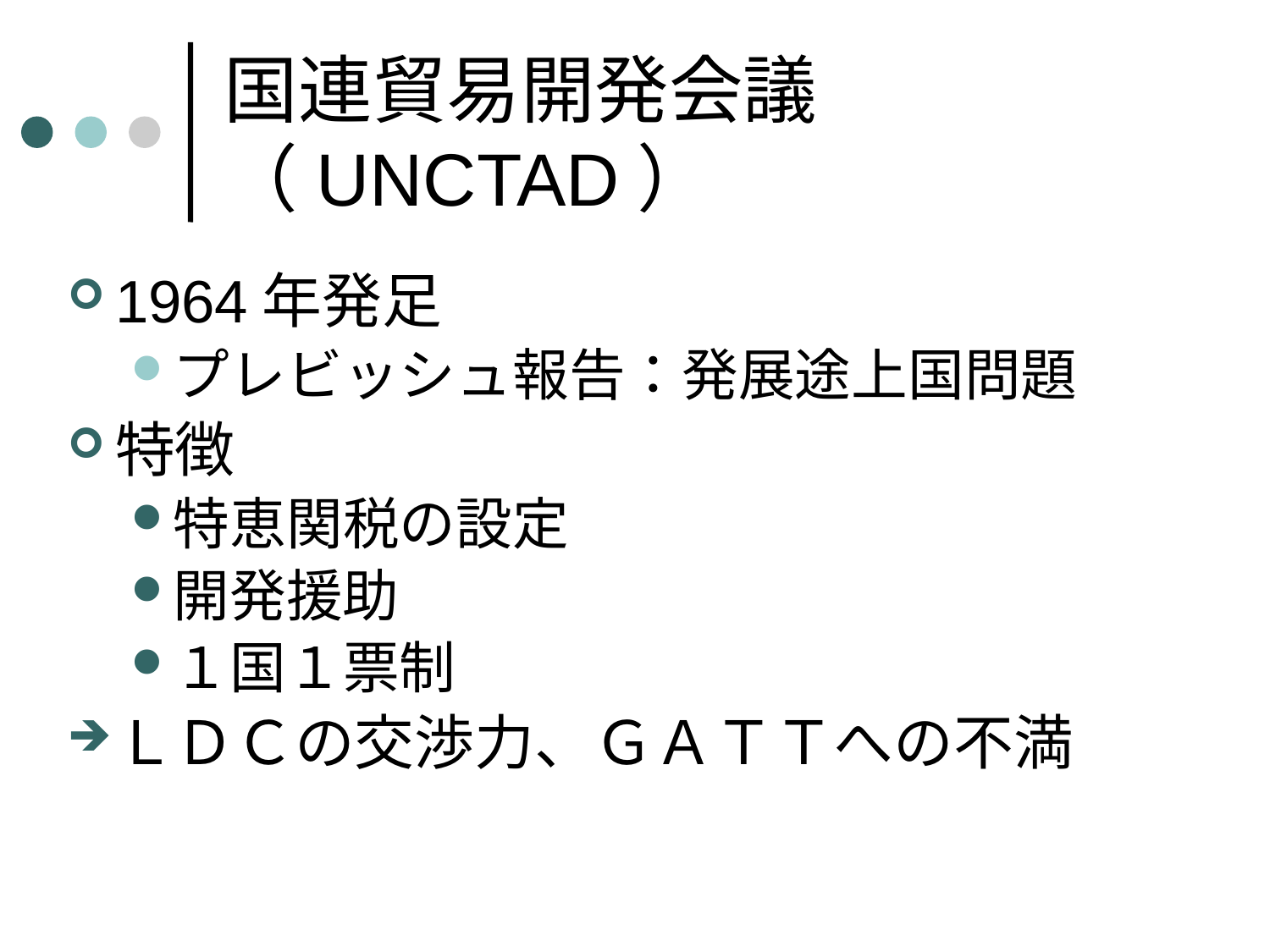

# 国連貿易開発会議 （UNCTAD）
1964年発足
プレビッシュ報告：発展途上国問題
特徴
特恵関税の設定
開発援助
１国１票制
ＬＤＣの交渉力、ＧＡＴＴへの不満